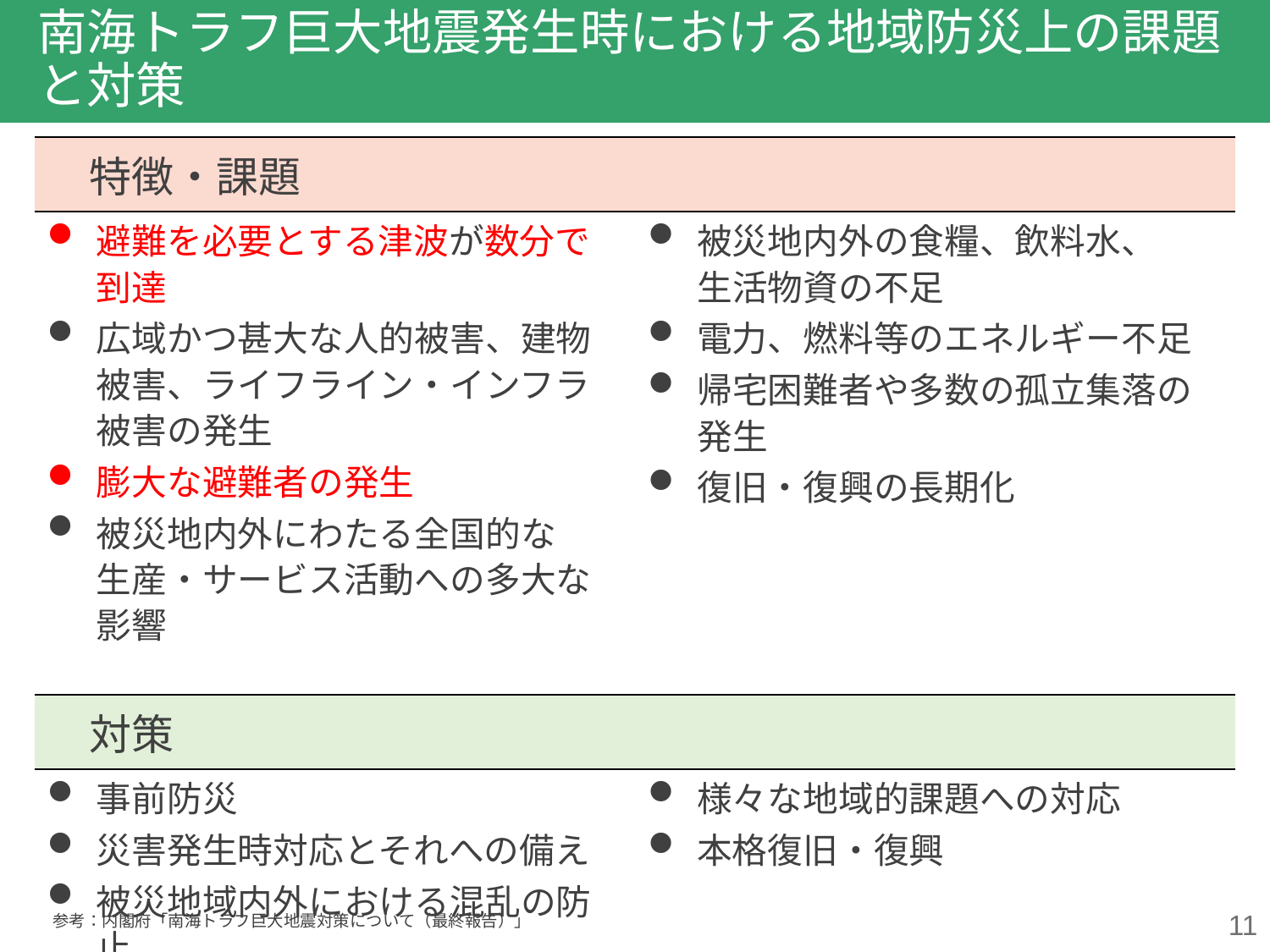

# 南海トラフ巨大地震発生時における地域防災上の課題と対策
| 特徴・課題 |  |
| --- | --- |
| 避難を必要とする津波が数分で 到達 広域かつ甚大な人的被害、建物 被害、ライフライン・インフラ被害の発生 膨大な避難者の発生 被災地内外にわたる全国的な 生産・サービス活動への多大な 影響 | 被災地内外の食糧、飲料水、 生活物資の不足 電力、燃料等のエネルギー不足 帰宅困難者や多数の孤立集落の発生 復旧・復興の長期化 |
| 対策 |  |
| 事前防災 災害発生時対応とそれへの備え 被災地域内外における混乱の防止 多様な発生態様への対応 | 様々な地域的課題への対応 本格復旧・復興 |
11
参考：内閣府「南海トラフ巨大地震対策について（最終報告）」